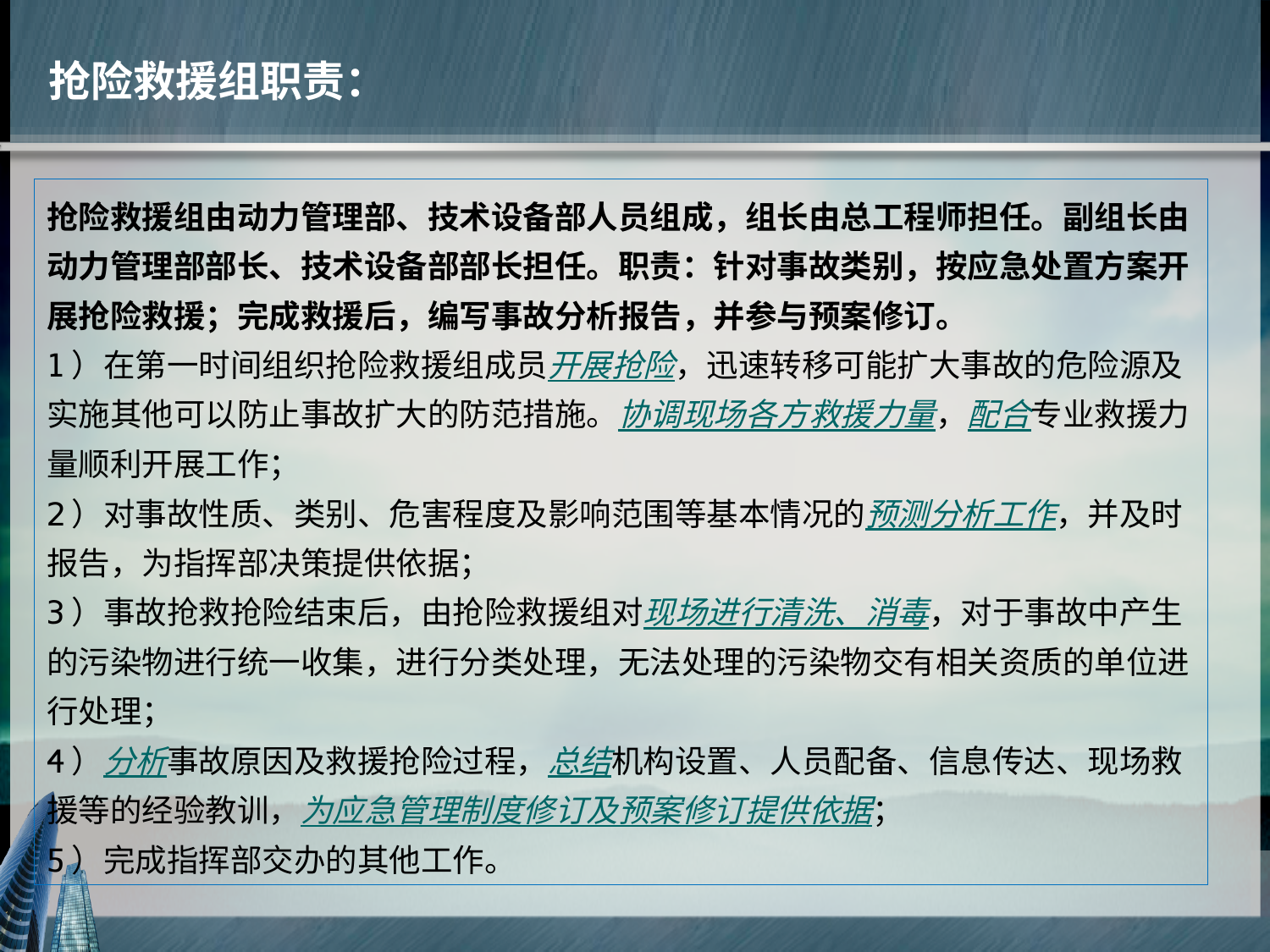

抢险救援组职责：
抢险救援组由动力管理部、技术设备部人员组成，组长由总工程师担任。副组长由动力管理部部长、技术设备部部长担任。职责：针对事故类别，按应急处置方案开展抢险救援；完成救援后，编写事故分析报告，并参与预案修订。
1）在第一时间组织抢险救援组成员开展抢险，迅速转移可能扩大事故的危险源及实施其他可以防止事故扩大的防范措施。协调现场各方救援力量，配合专业救援力量顺利开展工作；
2）对事故性质、类别、危害程度及影响范围等基本情况的预测分析工作，并及时报告，为指挥部决策提供依据；
3）事故抢救抢险结束后，由抢险救援组对现场进行清洗、消毒，对于事故中产生的污染物进行统一收集，进行分类处理，无法处理的污染物交有相关资质的单位进行处理；
4）分析事故原因及救援抢险过程，总结机构设置、人员配备、信息传达、现场救援等的经验教训，为应急管理制度修订及预案修订提供依据；
5）完成指挥部交办的其他工作。